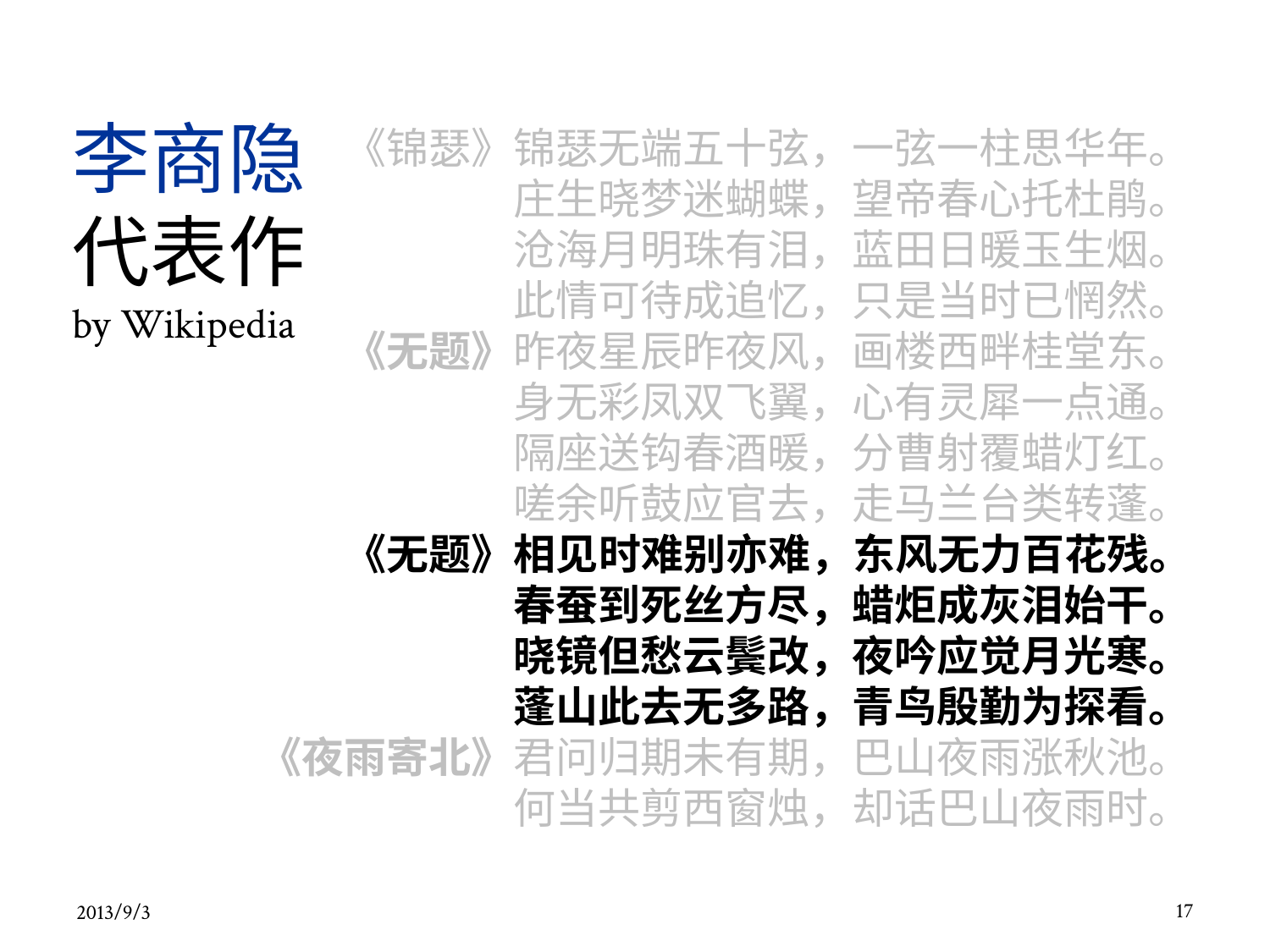

李商隐代表作
by Wikipedia
《锦瑟》锦瑟无端五十弦，一弦一柱思华年。
庄生晓梦迷蝴蝶，望帝春心托杜鹃。
沧海月明珠有泪，蓝田日暖玉生烟。
此情可待成追忆，只是当时已惘然。
《无题》昨夜星辰昨夜风，画楼西畔桂堂东。
身无彩凤双飞翼，心有灵犀一点通。
隔座送钩春酒暖，分曹射覆蜡灯红。
嗟余听鼓应官去，走马兰台类转蓬。
《无题》相见时难别亦难，东风无力百花残。
春蚕到死丝方尽，蜡炬成灰泪始干。
晓镜但愁云鬓改，夜吟应觉月光寒。
蓬山此去无多路，青鸟殷勤为探看。
《夜雨寄北》君问归期未有期，巴山夜雨涨秋池。
何当共剪西窗烛，却话巴山夜雨时。
2013/9/3
17